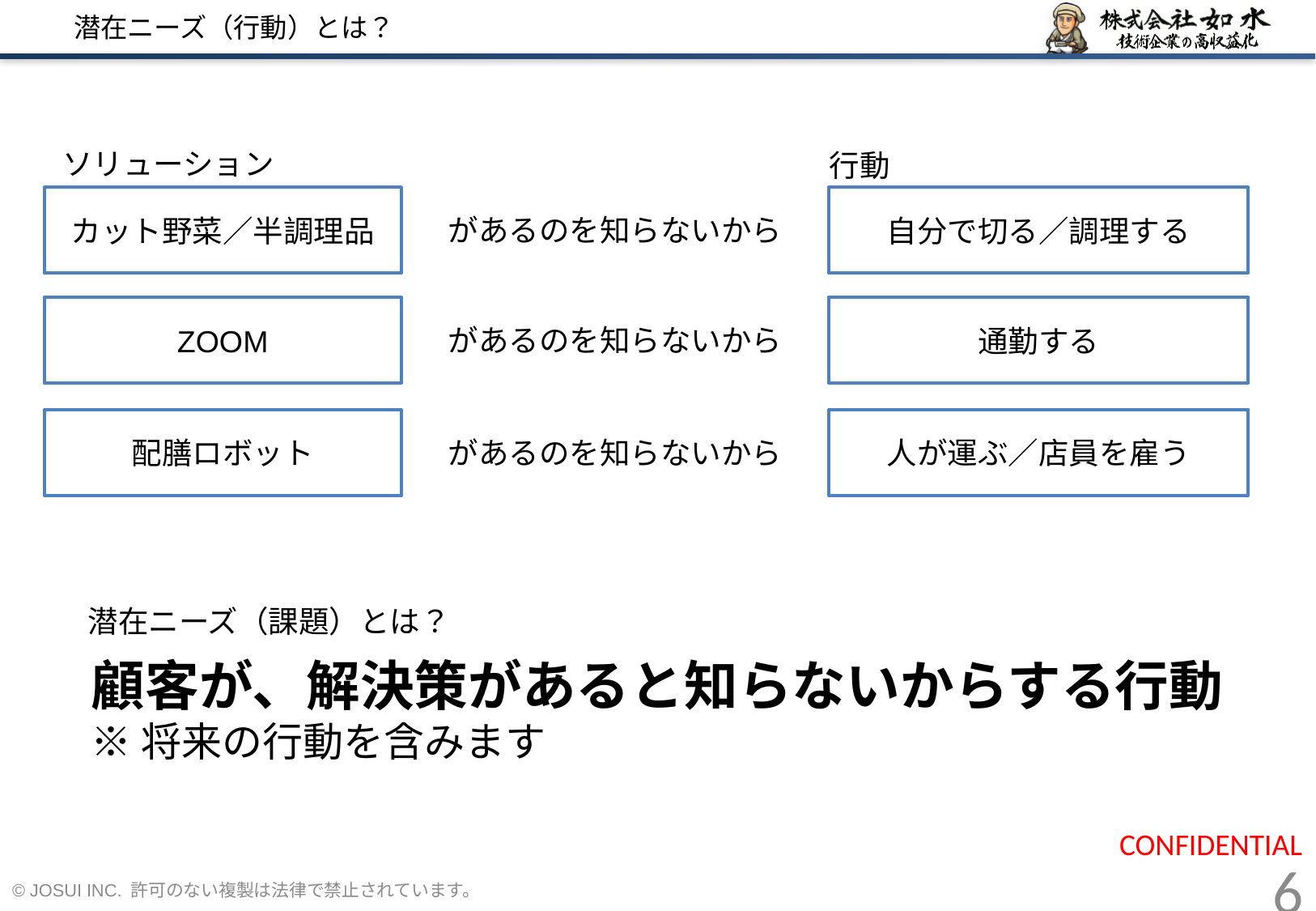

# 潜在ニーズ（行動）とは？
ソリューション
行動
カット野菜／半調理品
自分で切る／調理する
があるのを知らないから
ZOOM
通勤する
があるのを知らないから
配膳ロボット
人が運ぶ／店員を雇う
があるのを知らないから
潜在ニーズ（課題）とは？
顧客が、解決策があると知らないからする行動
※将来の行動を含みます
© JOSUI INC. 許可のない複製は法律で禁止されています。
6